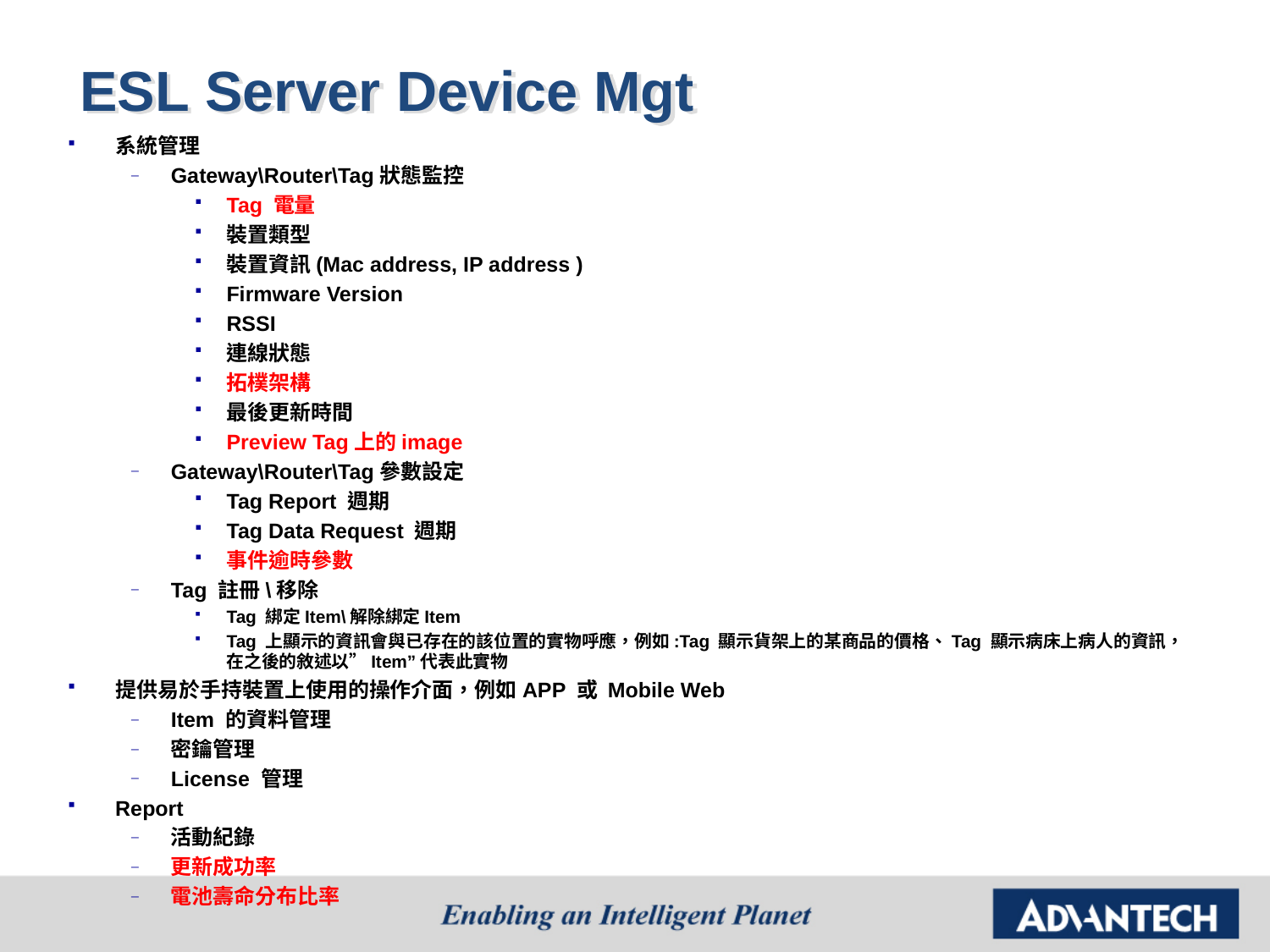

# ESL Server Device Mgt
系統管理
Gateway\Router\Tag狀態監控
Tag 電量
裝置類型
裝置資訊(Mac address, IP address )
Firmware Version
RSSI
連線狀態
拓樸架構
最後更新時間
Preview Tag上的image
Gateway\Router\Tag參數設定
Tag Report 週期
Tag Data Request 週期
事件逾時參數
Tag 註冊\移除
Tag 綁定Item\解除綁定Item
Tag 上顯示的資訊會與已存在的該位置的實物呼應，例如:Tag 顯示貨架上的某商品的價格、Tag 顯示病床上病人的資訊，在之後的敘述以”Item”代表此實物
提供易於手持裝置上使用的操作介面，例如APP 或 Mobile Web
Item 的資料管理
密鑰管理
License 管理
Report
活動紀錄
更新成功率
電池壽命分布比率